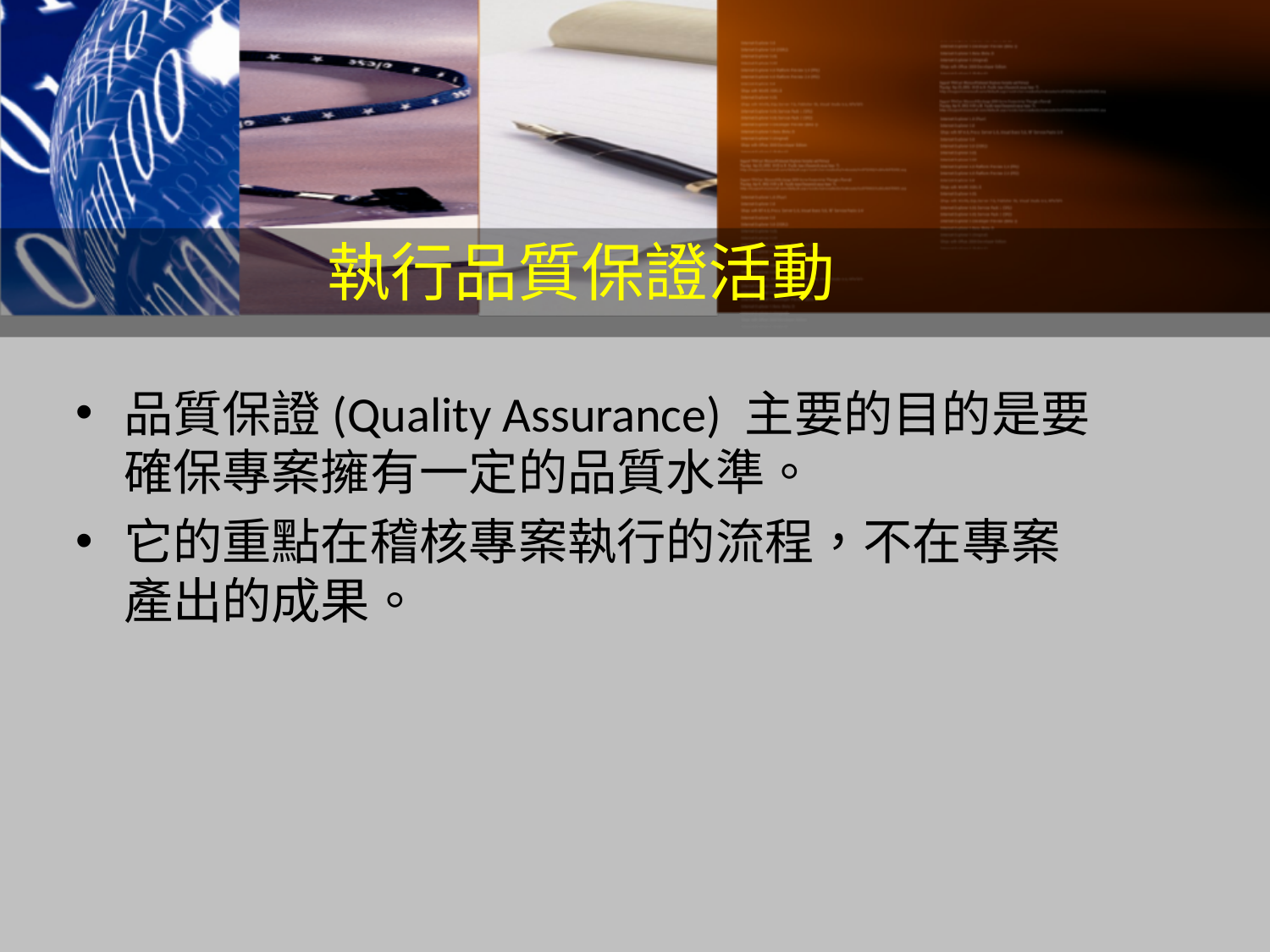

執行品質保證活動
品質保證(Quality Assurance) 主要的目的是要確保專案擁有一定的品質水準。
它的重點在稽核專案執行的流程，不在專案產出的成果。